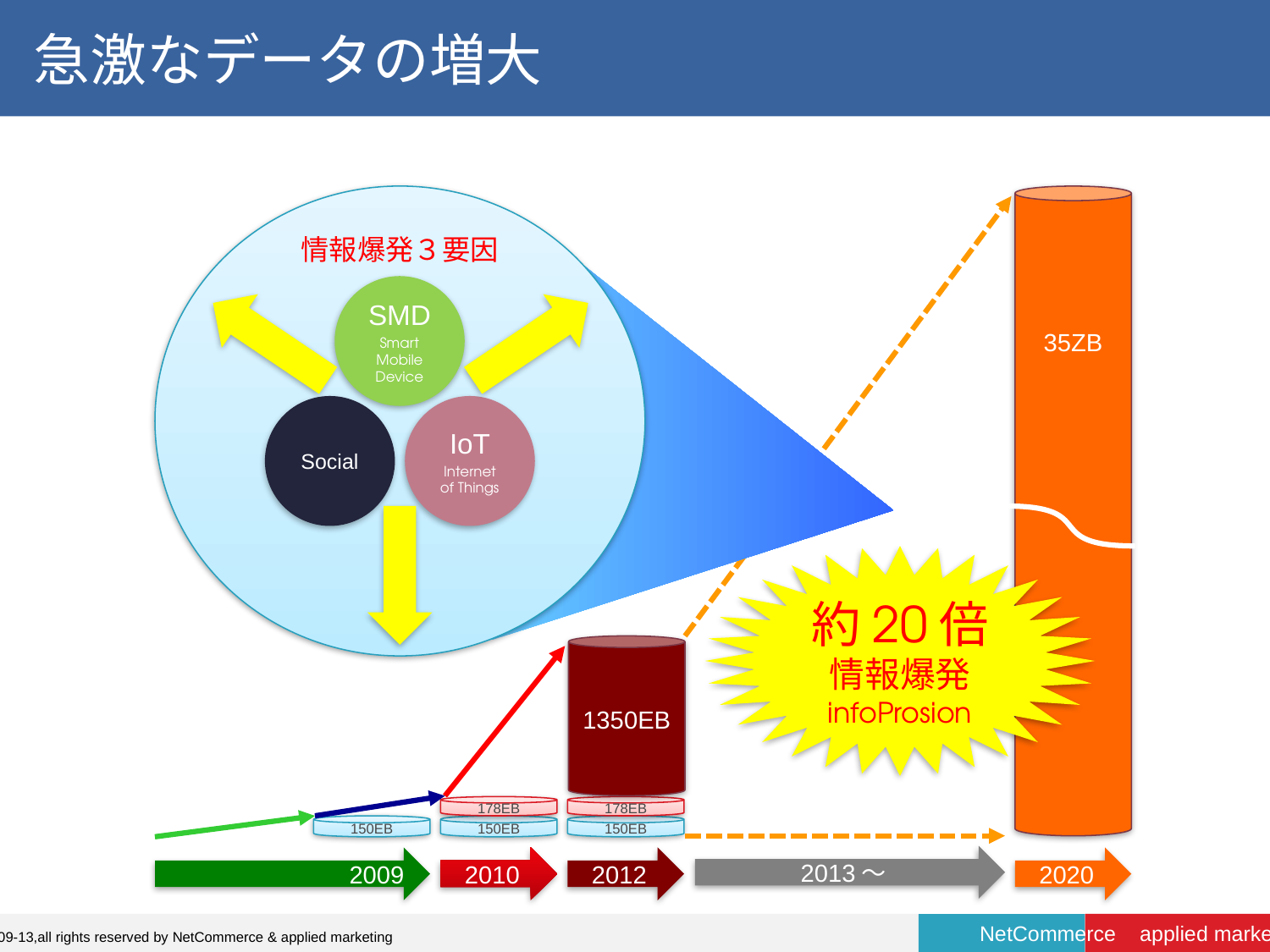

# 急激なデータの増大

情報爆発３要因

SMD
Smart Mobile Device
Social
IoT
Internet of Things

35ZB

2013〜
2020
約20倍
情報爆発
infoProsion
1350EB
178EB
178EB
150EB
150EB
150EB
2009
2010
2012